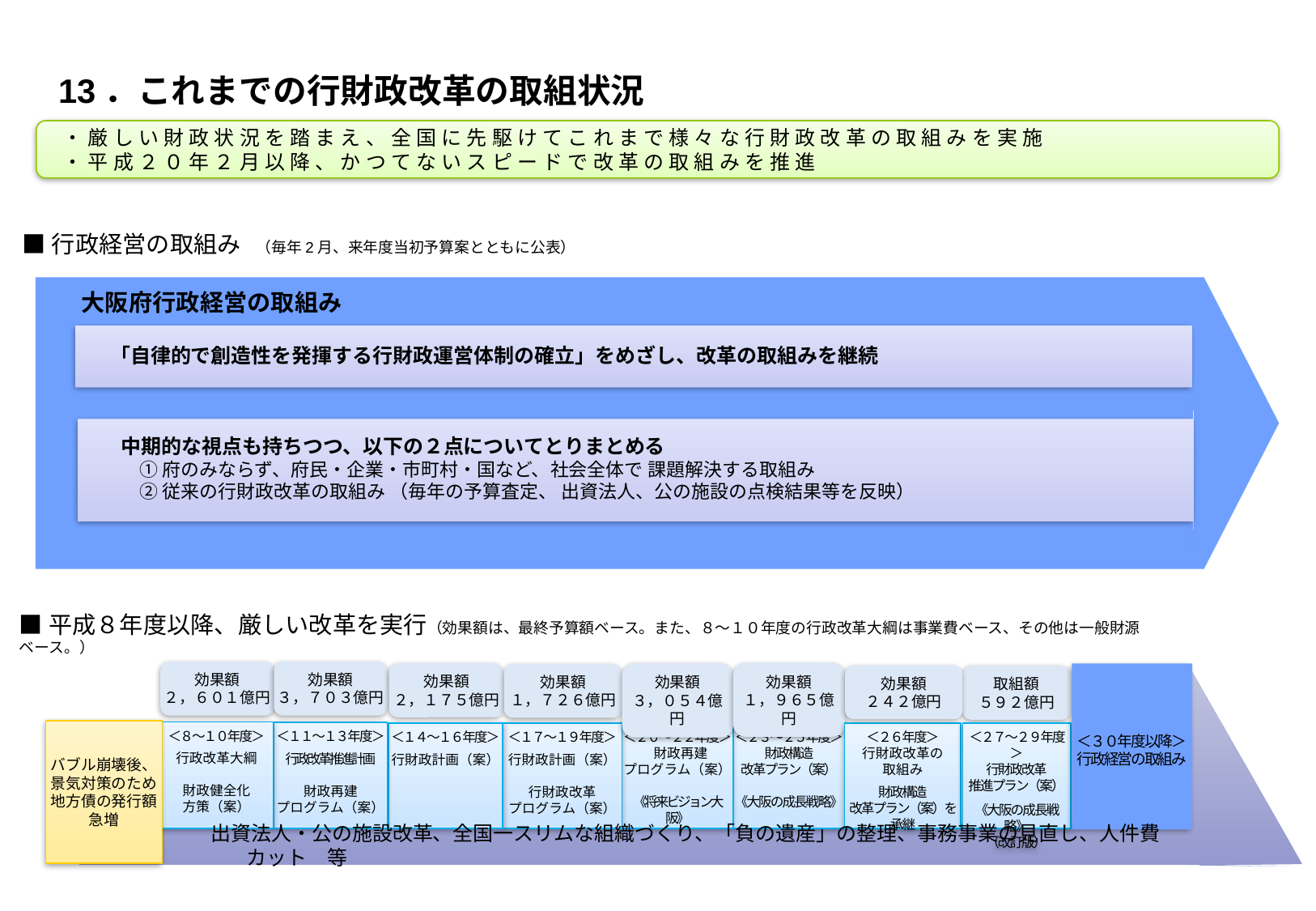

13．これまでの行財政改革の取組状況
・厳しい財政状況を踏まえ、全国に先駆けてこれまで様々な行財政改革の取組みを実施
・平成２０年２月以降、かつてないスピードで改革の取組みを推進
■行政経営の取組み　（毎年2月、来年度当初予算案とともに公表）

大阪府行政経営の取組み

「自律的で創造性を発揮する行財政運営体制の確立」をめざし、改革の取組みを継続

中期的な視点も持ちつつ、以下の２点についてとりまとめる
　① 府のみならず、府民・企業・市町村・国など、社会全体で 課題解決する取組み
　② 従来の行財政改革の取組み （毎年の予算査定、 出資法人、公の施設の点検結果等を反映）
■平成８年度以降、厳しい改革を実行（効果額は、最終予算額ベース。また、８～１０年度の行政改革大綱は事業費ベース、その他は一般財源ベース。）

効果額
２，６０１億円

効果額
３，７０３億円

効果額
１，９６５億円

効果額
２，１７５億円

効果額
３，０５４億円

効果額
２４２億円

＜３０年度以降＞
行政経営の取組み

効果額
１，７２６億円

取組額
５９２億円
バブル崩壊後、
景気対策のため
地方債の発行額急増
＜８～１０年度＞

行政改革大綱

財政健全化
方策（案）
＜１１～１３年度＞

行政改革推進計画

財政再建
プログラム（案）

＜１４～１６年度＞

行財政計画（案）

＜２３～２５年度＞
財政構造
改革プラン（案）

《大阪の成長戦略》
＜２６年度＞
行財政改革の
取組み

財政構造
改革プラン（案）を承継

＜２７～２９年度＞
行財政改革
推進プラン（案）

《大阪の成長戦略》
（改訂版）
＜１７～１９年度＞

行財政計画（案）

行財政改革
プログラム（案）
＜２０～２２年度＞
 財政再建
プログラム（案）

《将来ビジョン大阪》

出資法人・公の施設改革、全国一スリムな組織づくり、「負の遺産」の整理、事務事業の見直し、人件費カット　等